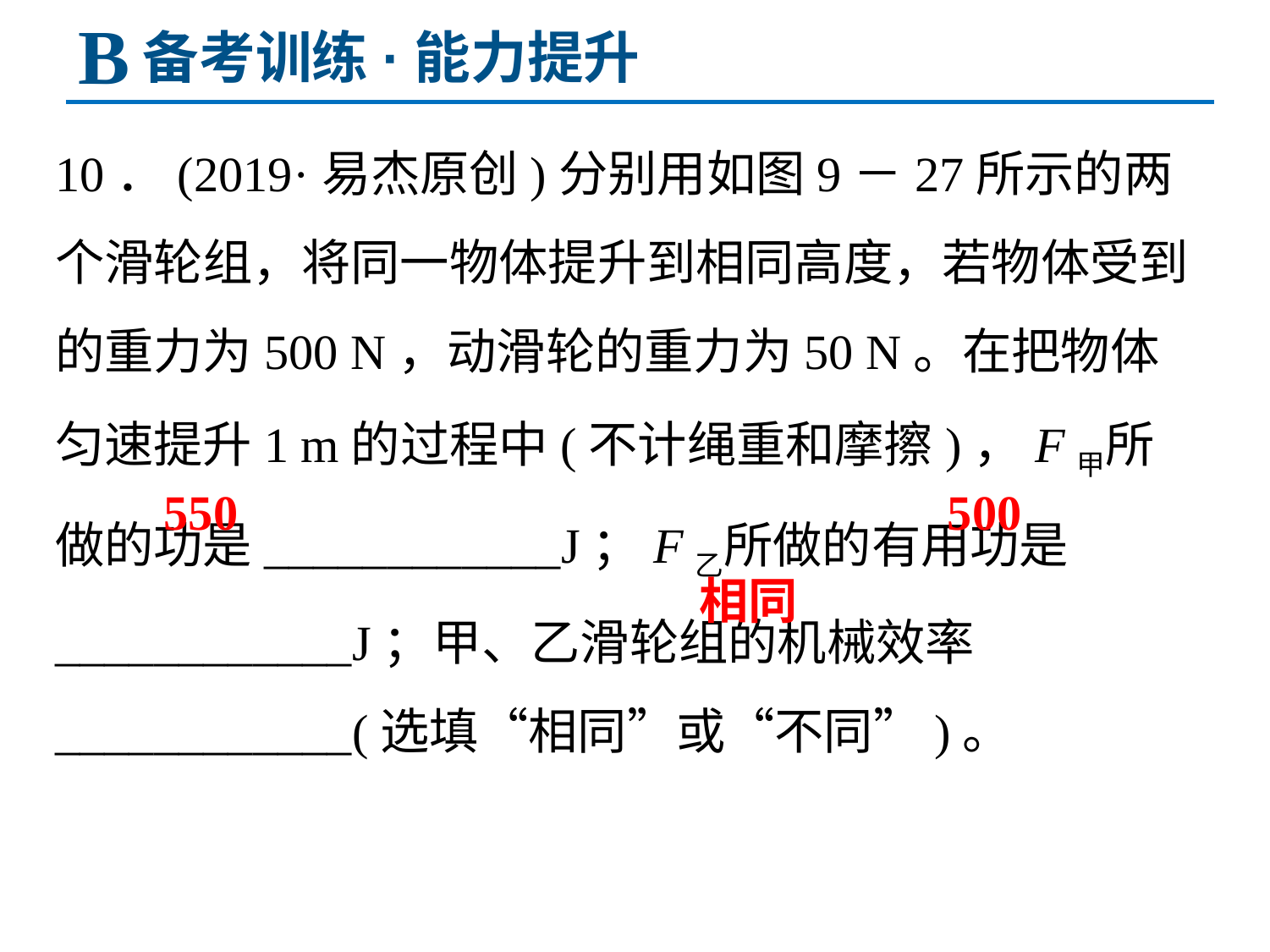

B
备考训练·能力提升
10．(2019·易杰原创)分别用如图9－27所示的两个滑轮组，将同一物体提升到相同高度，若物体受到的重力为500 N，动滑轮的重力为50 N。在把物体匀速提升1 m的过程中(不计绳重和摩擦)，F甲所做的功是____________J；F乙所做的有用功是____________J；甲、乙滑轮组的机械效率____________(选填“相同”或“不同”)。
550
500
相同